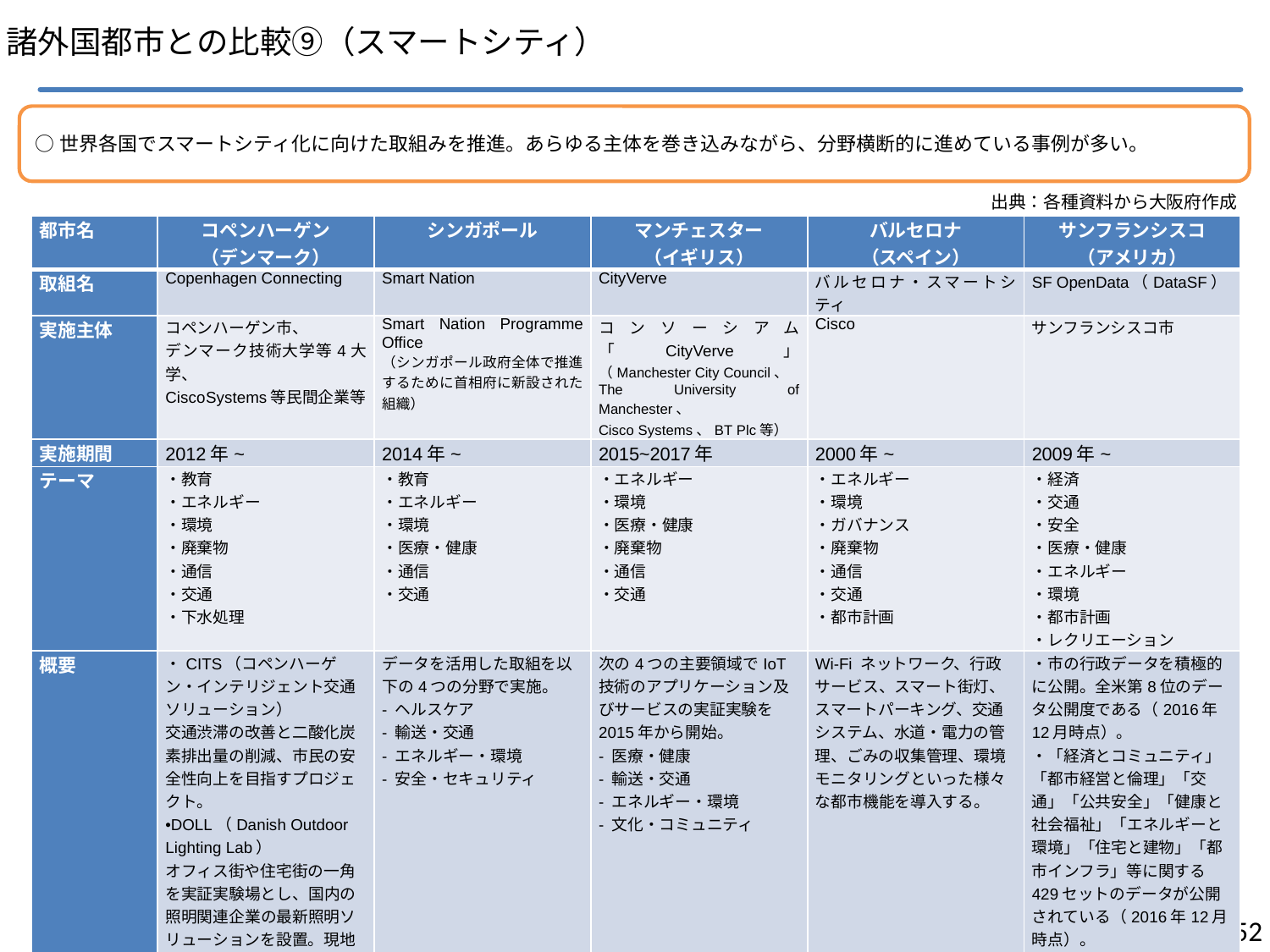

諸外国都市との比較⑨（スマートシティ）
○世界各国でスマートシティ化に向けた取組みを推進。あらゆる主体を巻き込みながら、分野横断的に進めている事例が多い。
出典：各種資料から大阪府作成
| 都市名 | コペンハーゲン （デンマーク） | シンガポール | マンチェスター （イギリス） | バルセロナ （スペイン） | サンフランシスコ （アメリカ） |
| --- | --- | --- | --- | --- | --- |
| 取組名 | Copenhagen Connecting | Smart Nation | CityVerve | バルセロナ・スマートシティ | SF OpenData（DataSF） |
| 実施主体 | コペンハーゲン市、 デンマーク技術大学等4大学、 Cisco Systems等民間企業等 | Smart Nation Programme Office （シンガポール政府全体で推進するために首相府に新設された組織） | コンソーシアム「CityVerve」 （Manchester City Council、 The University of Manchester、 Cisco Systems、BT Plc等） | Cisco | サンフランシスコ市 |
| 実施期間 | 2012年~ | 2014年~ | 2015~2017年 | 2000年~ | 2009年~ |
| テーマ | ・教育 ・エネルギー ・環境 ・廃棄物 ・通信 ・交通 ・下水処理 | ・教育 ・エネルギー ・環境 ・医療・健康 ・通信 ・交通 | ・エネルギー ・環境 ・医療・健康 ・廃棄物 ・通信 ・交通 | ・エネルギー ・環境 ・ガバナンス ・廃棄物 ・通信 ・交通 ・都市計画 | ・経済 ・交通 ・安全 ・医療・健康 ・エネルギー ・環境 ・都市計画 ・レクリエーション |
| 概要 | ・CITS（コペンハーゲン・インテリジェント交通ソリューション） 交通渋滞の改善と二酸化炭素排出量の削減、市民の安全性向上を目指すプロジェクト。 •DOLL（Danish Outdoor Lighting Lab） オフィス街や住宅街の一角を実証実験場とし、国内の照明関連企業の最新照明ソリューションを設置。現地の温度や汚染物質の分布について計測するセンサーを搭載して、路上の温度や大気汚染物質の濃度といった情報も計測する。 | データを活用した取組を以下の4つの分野で実施。 - ヘルスケア - 輸送・交通 - エネルギー・環境 - 安全・セキュリティ | 次の4つの主要領域でIoT技術のアプリケーション及びサービスの実証実験を2015年から開始。 - 医療・健康 - 輸送・交通 - エネルギー・環境 - 文化・コミュニティ | Wi-Fi ネットワーク、行政サービス、スマート街灯、スマートパーキング、交通システム、水道・電力の管理、ごみの収集管理、環境モニタリングといった様々な都市機能を導入する。 | ・市の行政データを積極的に公開。全米第8位のデータ公開度である（2016年12月時点）。 ・「経済とコミュニティ」「都市経営と倫理」「交通」「公共安全」「健康と社会福祉」「エネルギーと環境」「住宅と建物」「都市インフラ」等に関する429セットのデータが公開されている（2016年12月時点）。 ・市民や企業がデータを活用し、地域生活に有効な情報サービス、交通情報、リサイクル、犯罪情報等に関するサービスを実現。 |
152